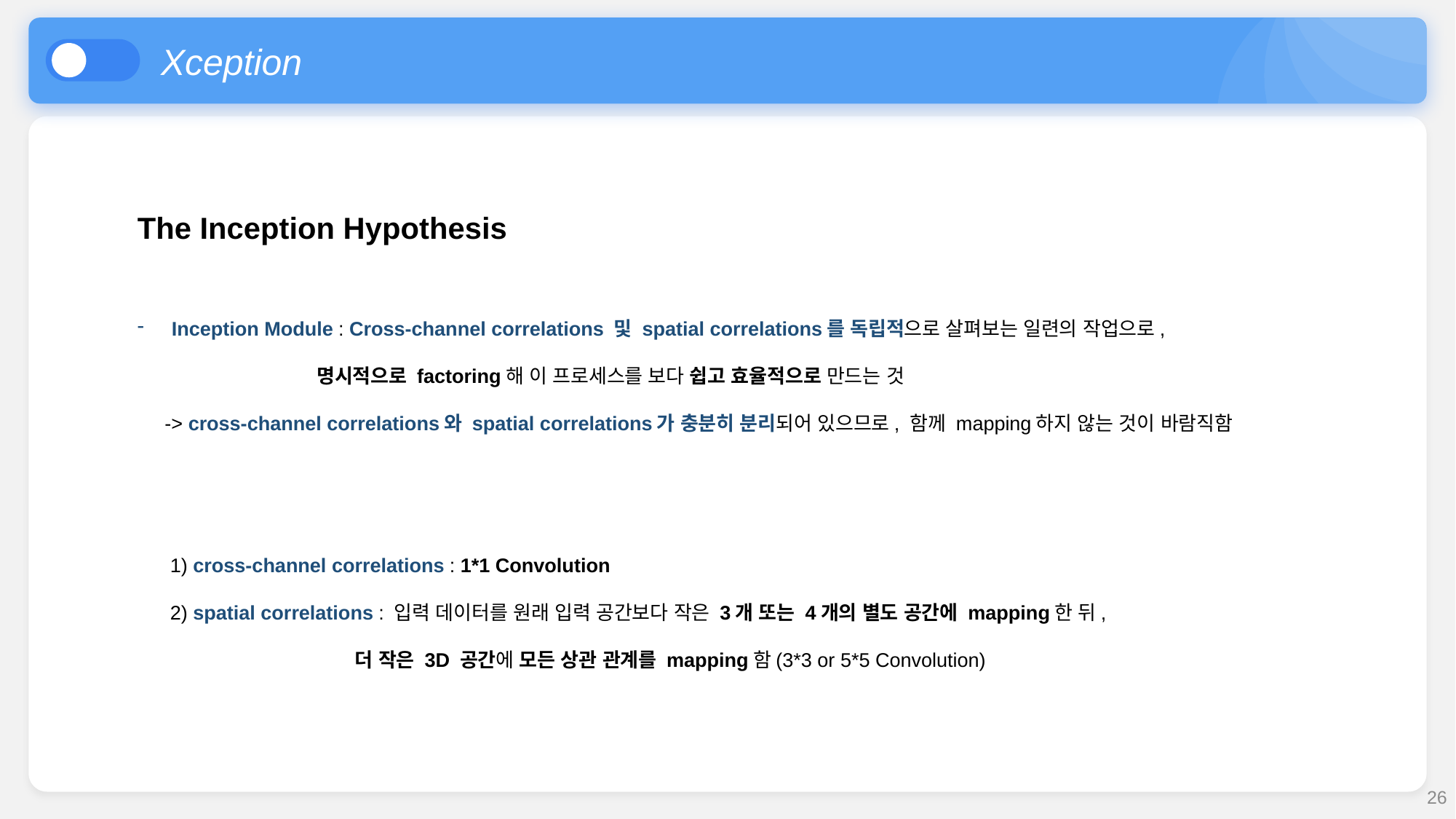

Xception

The Inception Hypothesis

Inception Module : Cross-channel correlations 및 spatial correlations를 독립적으로 살펴보는 일련의 작업으로,
                                명시적으로 factoring해 이 프로세스를 보다 쉽고 효율적으로 만드는 것
     -> cross-channel correlations와 spatial correlations가 충분히 분리되어 있으므로, 함께 mapping하지 않는 것이 바람직함

      1) cross-channel correlations : 1*1 Convolution
      2) spatial correlations : 입력 데이터를 원래 입력 공간보다 작은 3개 또는 4개의 별도 공간에 mapping한 뒤,
                                       더 작은 3D 공간에 모든 상관 관계를 mapping함(3*3 or 5*5 Convolution)
26